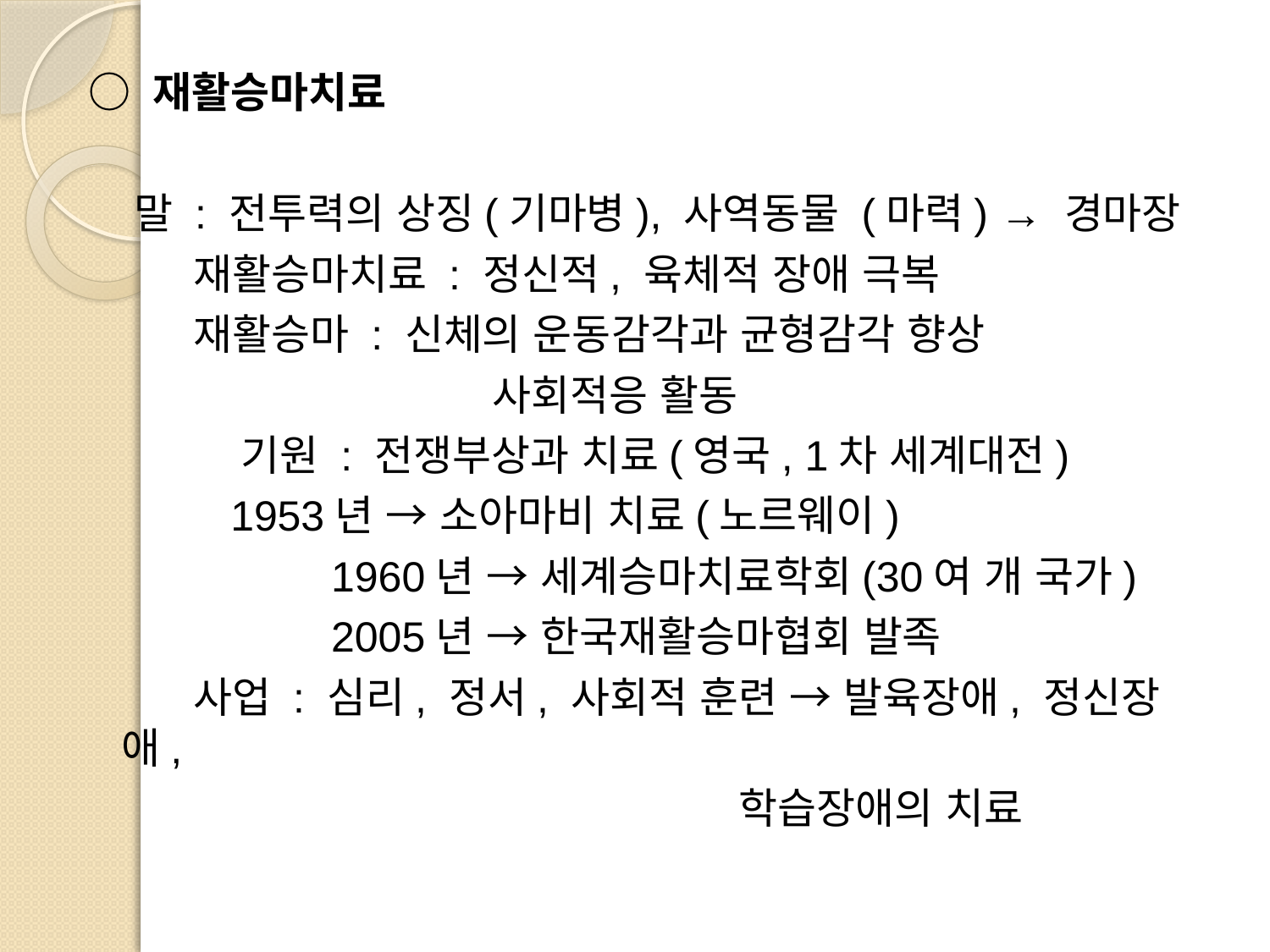

○ 재활승마치료

   말 : 전투력의 상징(기마병), 사역동물 (마력) → 경마장
        재활승마치료 : 정신적, 육체적 장애 극복
        재활승마 : 신체의 운동감각과 균형감각 향상
    		         사회적응 활동
            기원 : 전쟁부상과 치료(영국, 1차 세계대전)
            1953년 → 소아마비 치료(노르웨이)
		       1960년 → 세계승마치료학회(30여 개 국가)
 		       2005년 → 한국재활승마협회 발족
        사업 : 심리, 정서, 사회적 훈련 → 발육장애, 정신장애,
                                                      학습장애의 치료